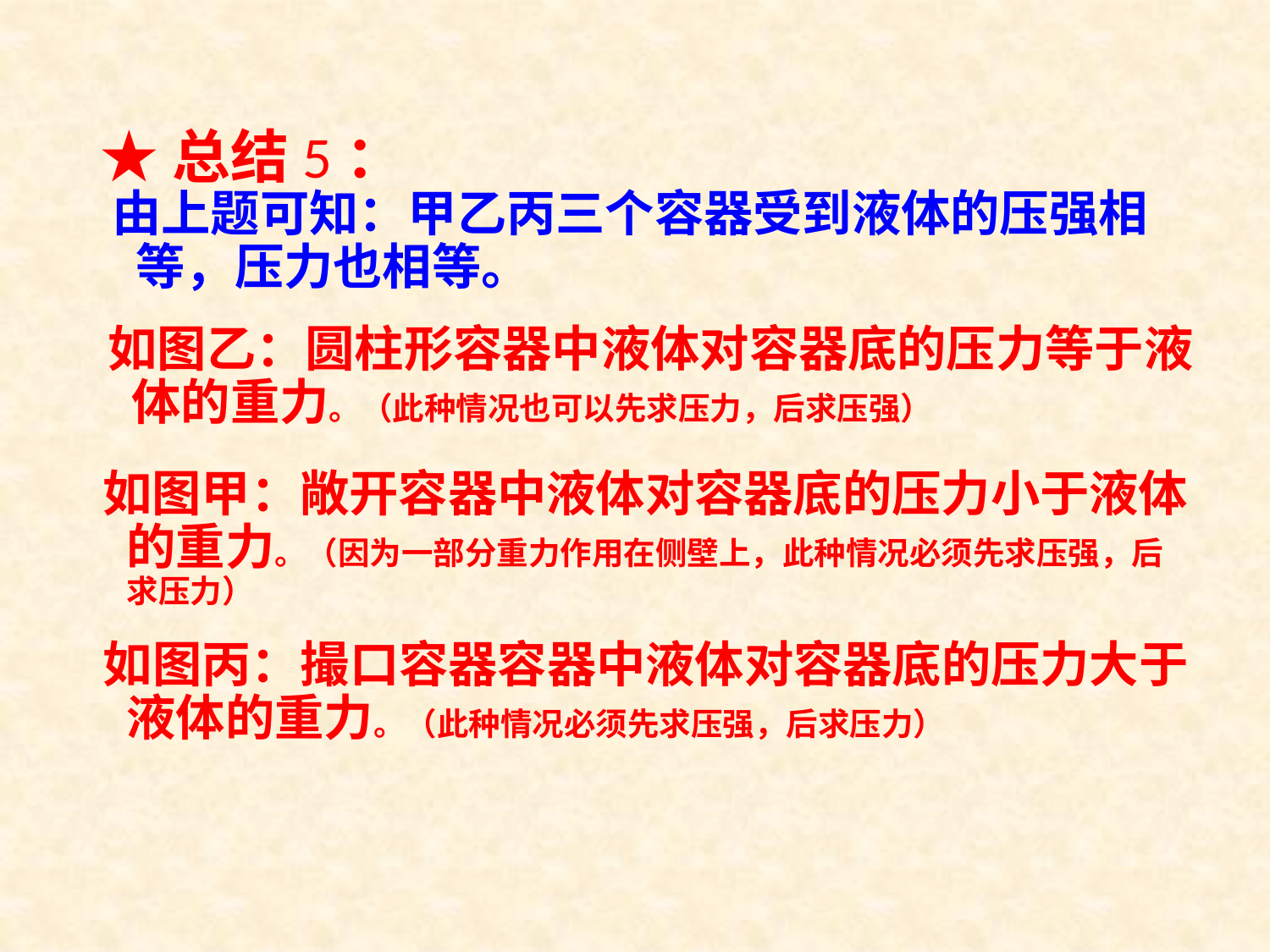

# ★总结5：
由上题可知：甲乙丙三个容器受到液体的压强相等，压力也相等。
如图乙：圆柱形容器中液体对容器底的压力等于液体的重力。（此种情况也可以先求压力，后求压强）
如图甲：敞开容器中液体对容器底的压力小于液体的重力。（因为一部分重力作用在侧壁上，此种情况必须先求压强，后求压力）
如图丙：撮口容器容器中液体对容器底的压力大于液体的重力。（此种情况必须先求压强，后求压力）